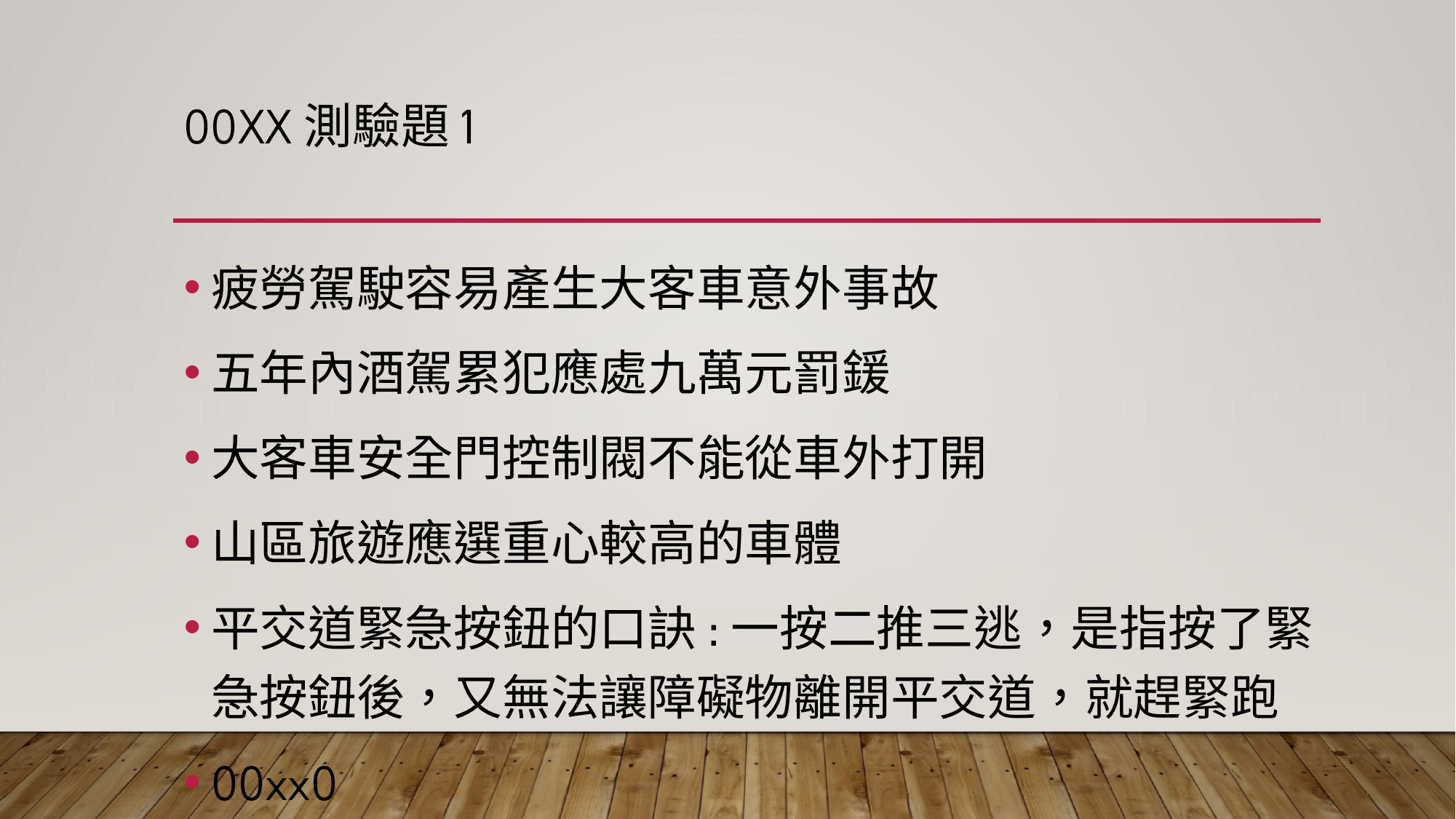

# 00XX測驗題1
疲勞駕駛容易產生大客車意外事故
五年內酒駕累犯應處九萬元罰鍰
大客車安全門控制閥不能從車外打開
山區旅遊應選重心較高的車體
平交道緊急按鈕的口訣:一按二推三逃，是指按了緊急按鈕後，又無法讓障礙物離開平交道，就趕緊跑
00xx0